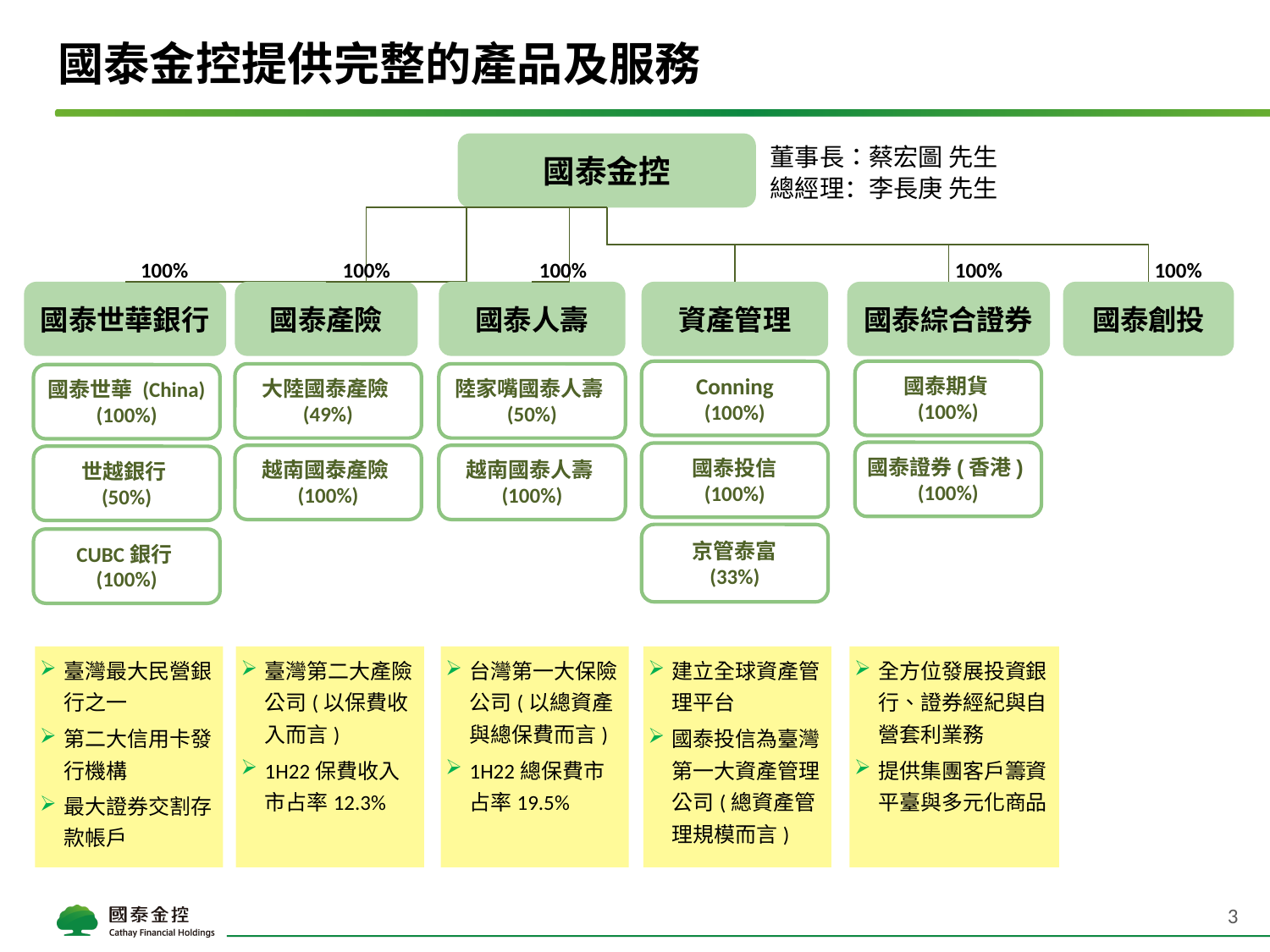

# 國泰金控提供完整的產品及服務
國泰金控
董事長：蔡宏圖 先生
總經理：李長庚 先生
100%
國泰世華銀行
100%
國泰產險
100%
國泰人壽
100%
100%
資產管理
國泰綜合證券
國泰創投
國泰期貨
(100%)
Conning
(100%)
大陸國泰產險(49%)
陸家嘴國泰人壽(50%)
國泰投信
(100%)
越南國泰產險(100%)
越南國泰人壽(100%)
世越銀行
(50%)
京管泰富
(33%)
CUBC銀行
(100%)
臺灣第二大產險公司(以保費收入而言)
1H22保費收入市占率12.3%
台灣第一大保險公司(以總資產與總保費而言)
1H22總保費市占率19.5%
全方位發展投資銀行、證券經紀與自營套利業務
提供集團客戶籌資平臺與多元化商品
建立全球資產管理平台
國泰投信為臺灣第一大資產管理公司(總資產管理規模而言)
臺灣最大民營銀行之一
第二大信用卡發行機構
最大證券交割存款帳戶

國泰世華 (China)
(100%)
國泰證券(香港)
(100%)
3